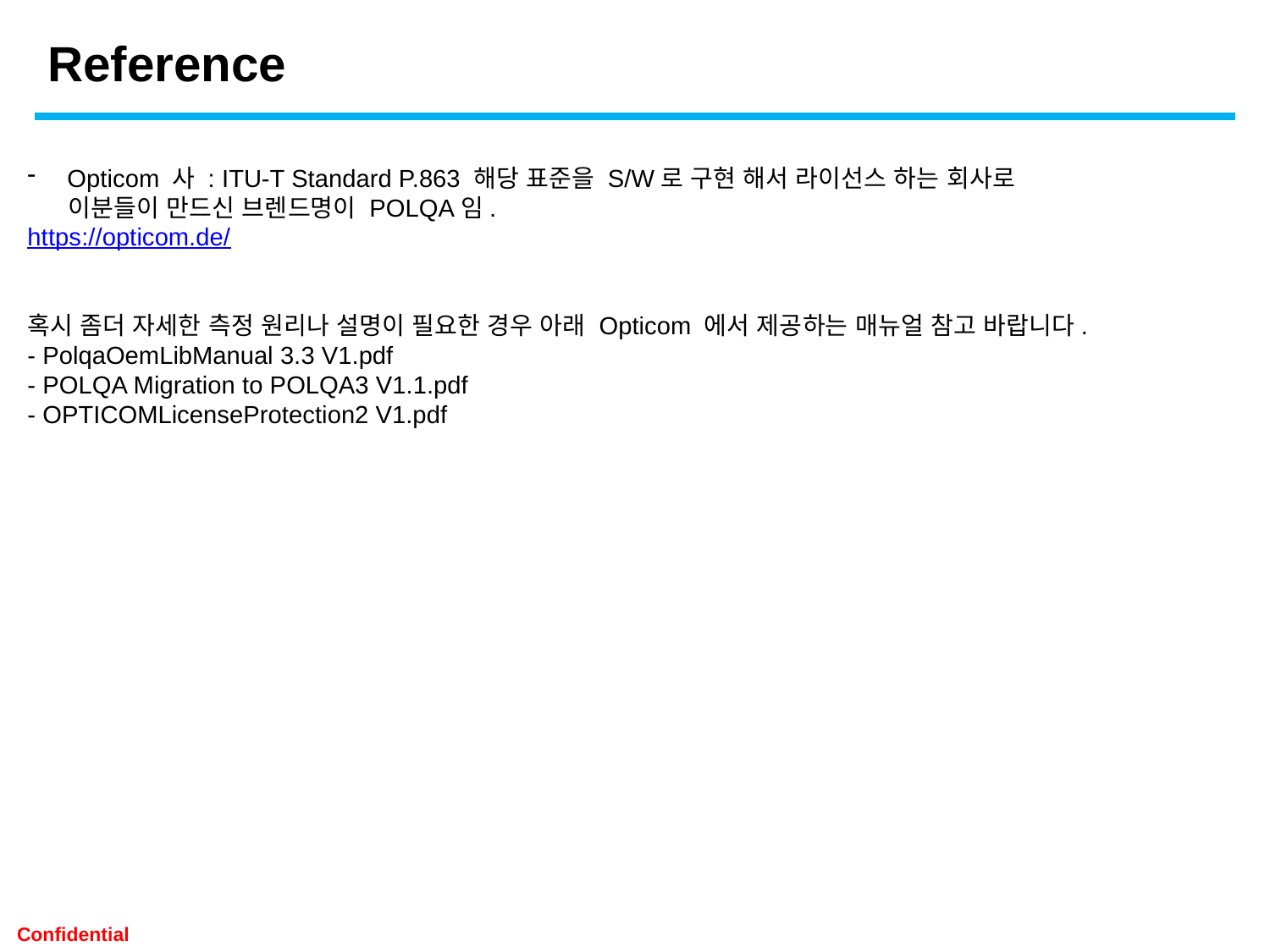

# Reference
Opticom 사 : ITU-T Standard P.863 해당 표준을 S/W로 구현 해서 라이선스 하는 회사로
     이분들이 만드신 브렌드명이 POLQA임.
https://opticom.de/

혹시 좀더 자세한 측정 원리나 설명이 필요한 경우 아래 Opticom 에서 제공하는 매뉴얼 참고 바랍니다.
- PolqaOemLibManual 3.3 V1.pdf
- POLQA Migration to POLQA3 V1.1.pdf
- OPTICOMLicenseProtection2 V1.pdf